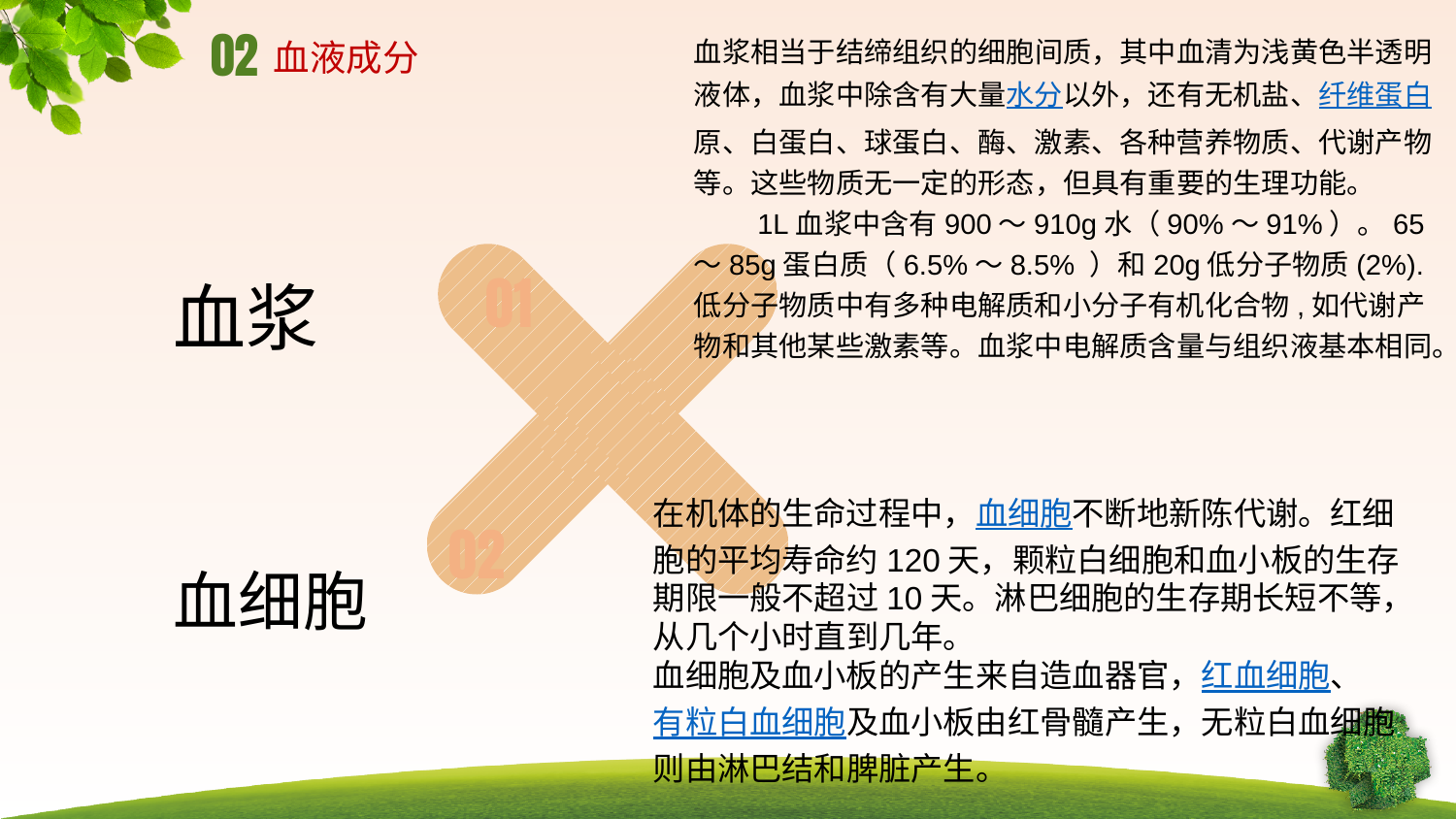

02
血浆相当于结缔组织的细胞间质，其中血清为浅黄色半透明液体，血浆中除含有大量水分以外，还有无机盐、纤维蛋白原、白蛋白、球蛋白、酶、激素、各种营养物质、代谢产物等。这些物质无一定的形态，但具有重要的生理功能。
　　1L血浆中含有900～910g水（90%～91%）。65～85g蛋白质（6.5%～8.5% ）和20g低分子物质(2%).低分子物质中有多种电解质和小分子有机化合物,如代谢产物和其他某些激素等。血浆中电解质含量与组织液基本相同。
血液成分
血浆
01

在机体的生命过程中，血细胞不断地新陈代谢。红细胞的平均寿命约120天，颗粒白细胞和血小板的生存期限一般不超过10天。淋巴细胞的生存期长短不等，从几个小时直到几年。
血细胞及血小板的产生来自造血器官，红血细胞、有粒白血细胞及血小板由红骨髓产生，无粒白血细胞则由淋巴结和脾脏产生。
02
血细胞